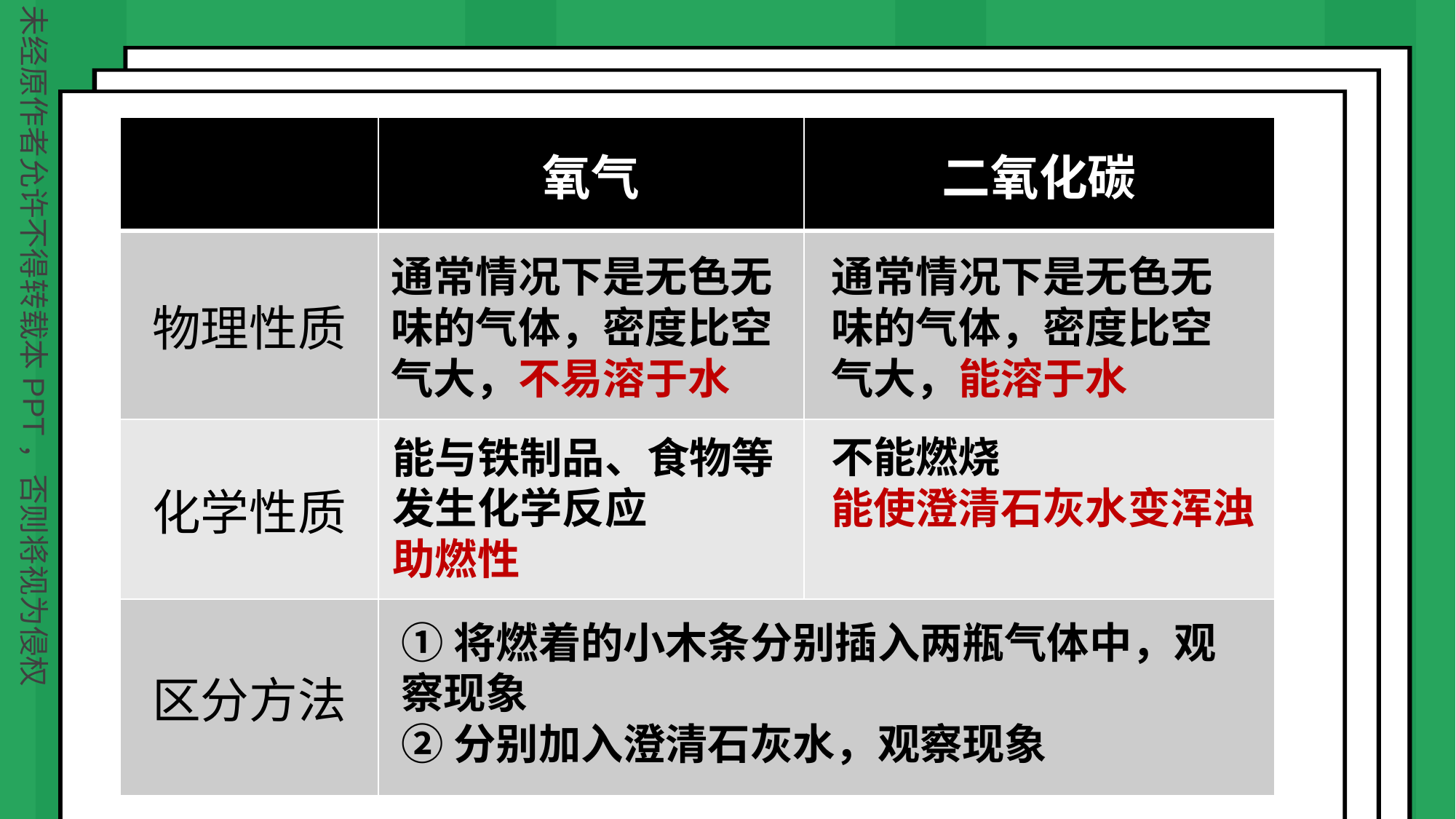

未经原作者允许不得转载本PPT，否则将视为侵权
|  | 氧气 | 二氧化碳 |
| --- | --- | --- |
| 物理性质 |  |  |
| 化学性质 |  |  |
| 区分方法 |  |  |
通常情况下是无色无味的气体，密度比空气大，不易溶于水
通常情况下是无色无味的气体，密度比空气大，能溶于水
能与铁制品、食物等发生化学反应
助燃性
不能燃烧
能使澄清石灰水变浑浊
①将燃着的小木条分别插入两瓶气体中，观察现象
②分别加入澄清石灰水，观察现象